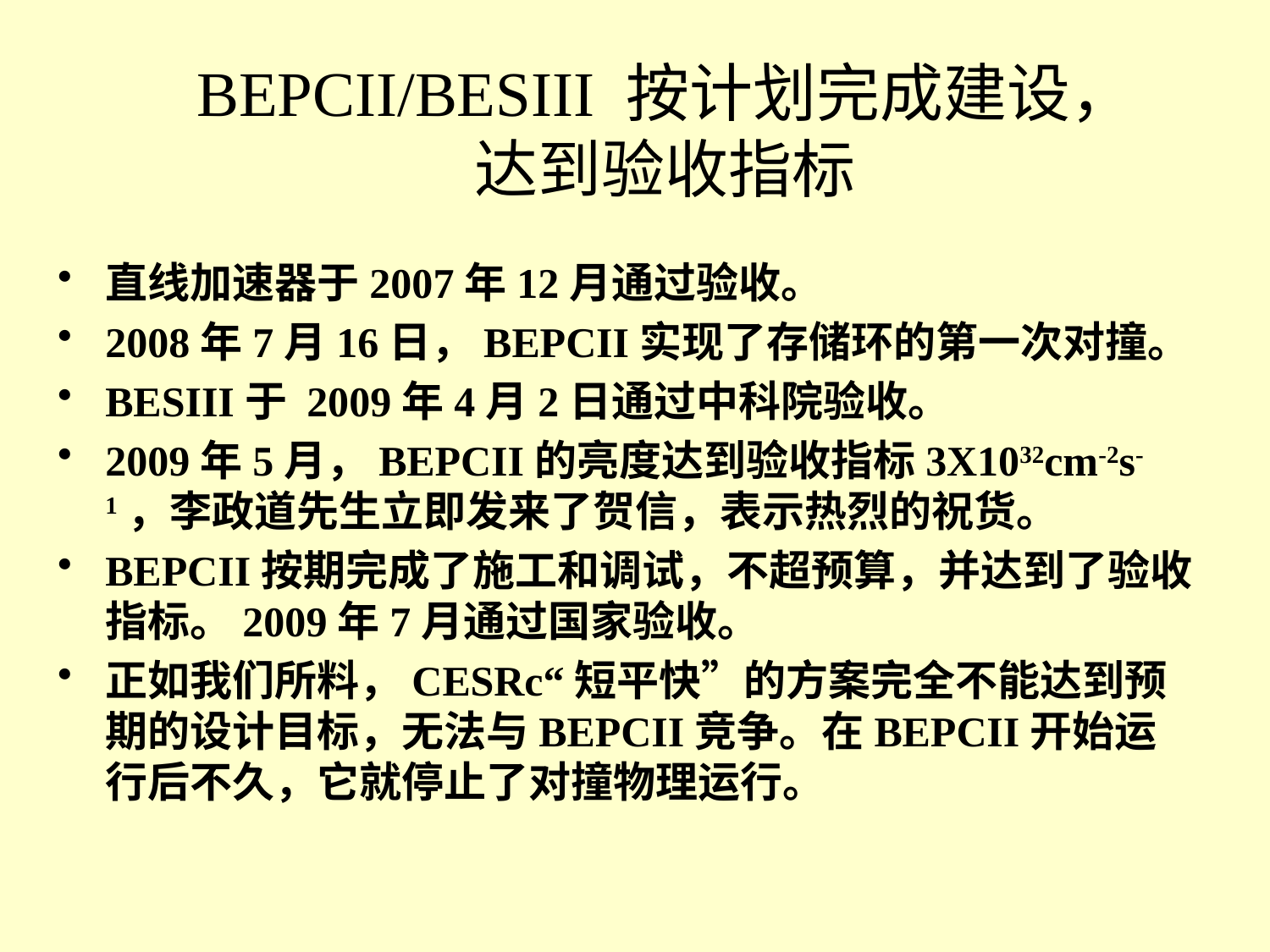

# BEPCII/BESIII 按计划完成建设， 达到验收指标
直线加速器于2007年12月通过验收。
2008年7月16日，BEPCII实现了存储环的第一次对撞。
BESIII于 2009年4月2日通过中科院验收。
2009年5月，BEPCII的亮度达到验收指标3X1032cm-2s-1，李政道先生立即发来了贺信，表示热烈的祝货。
BEPCII按期完成了施工和调试，不超预算，并达到了验收指标。2009年7月通过国家验收。
正如我们所料，CESRc“短平快”的方案完全不能达到预期的设计目标，无法与BEPCII竞争。在BEPCII开始运行后不久，它就停止了对撞物理运行。